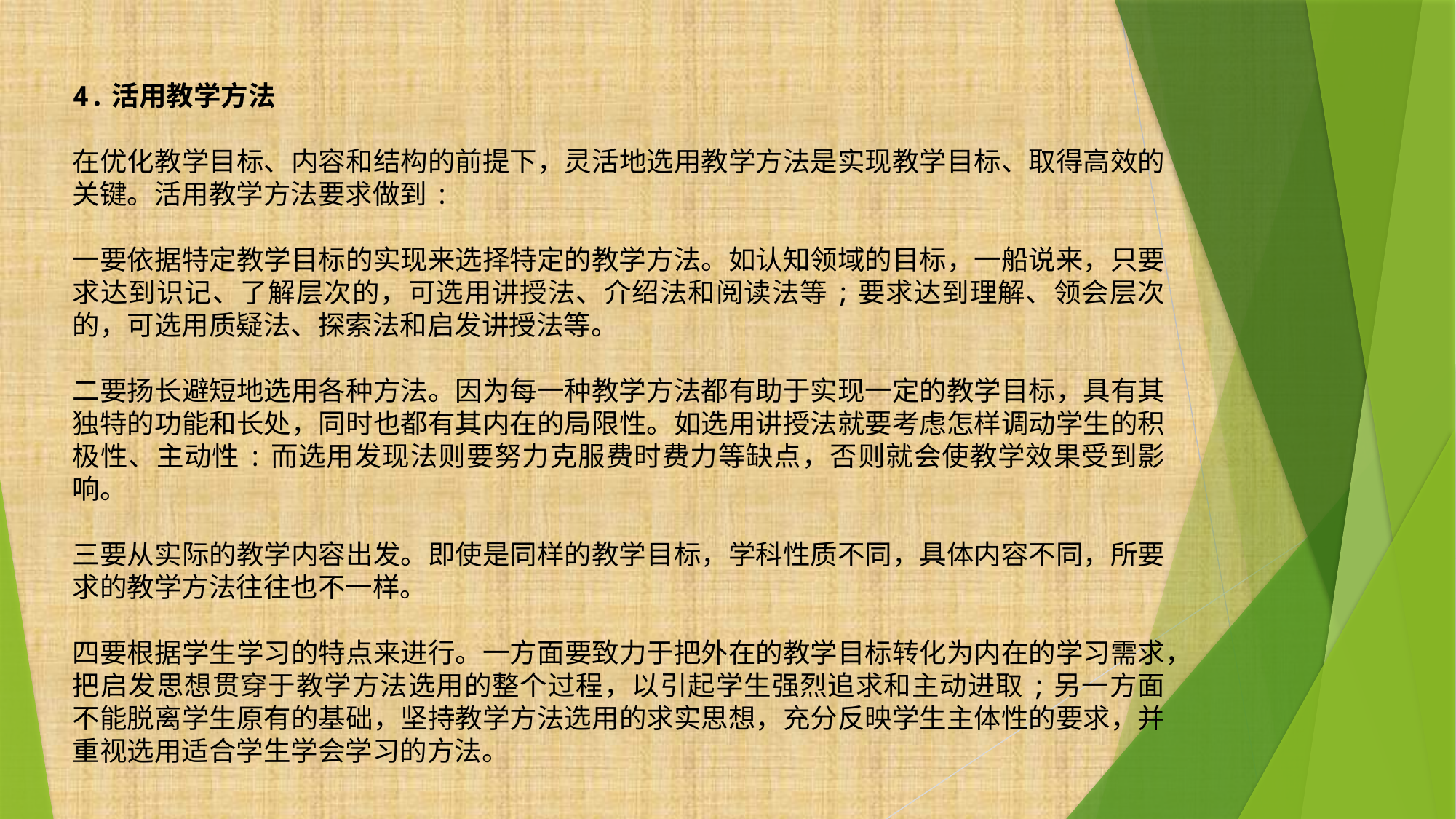

4.活用教学方法

在优化教学目标、内容和结构的前提下，灵活地选用教学方法是实现教学目标、取得高效的关键。活用教学方法要求做到:

一要依据特定教学目标的实现来选择特定的教学方法。如认知领域的目标，一船说来，只要求达到识记、了解层次的，可选用讲授法、介绍法和阅读法等;要求达到理解、领会层次的，可选用质疑法、探索法和启发讲授法等。

二要扬长避短地选用各种方法。因为每一种教学方法都有助于实现一定的教学目标，具有其独特的功能和长处，同时也都有其内在的局限性。如选用讲授法就要考虑怎样调动学生的积极性、主动性:而选用发现法则要努力克服费时费力等缺点，否则就会使教学效果受到影响。

三要从实际的教学内容出发。即使是同样的教学目标，学科性质不同，具体内容不同，所要求的教学方法往往也不一样。

四要根据学生学习的特点来进行。一方面要致力于把外在的教学目标转化为内在的学习需求，把启发思想贯穿于教学方法选用的整个过程，以引起学生强烈追求和主动进取;另一方面不能脱离学生原有的基础，坚持教学方法选用的求实思想，充分反映学生主体性的要求，并重视选用适合学生学会学习的方法。